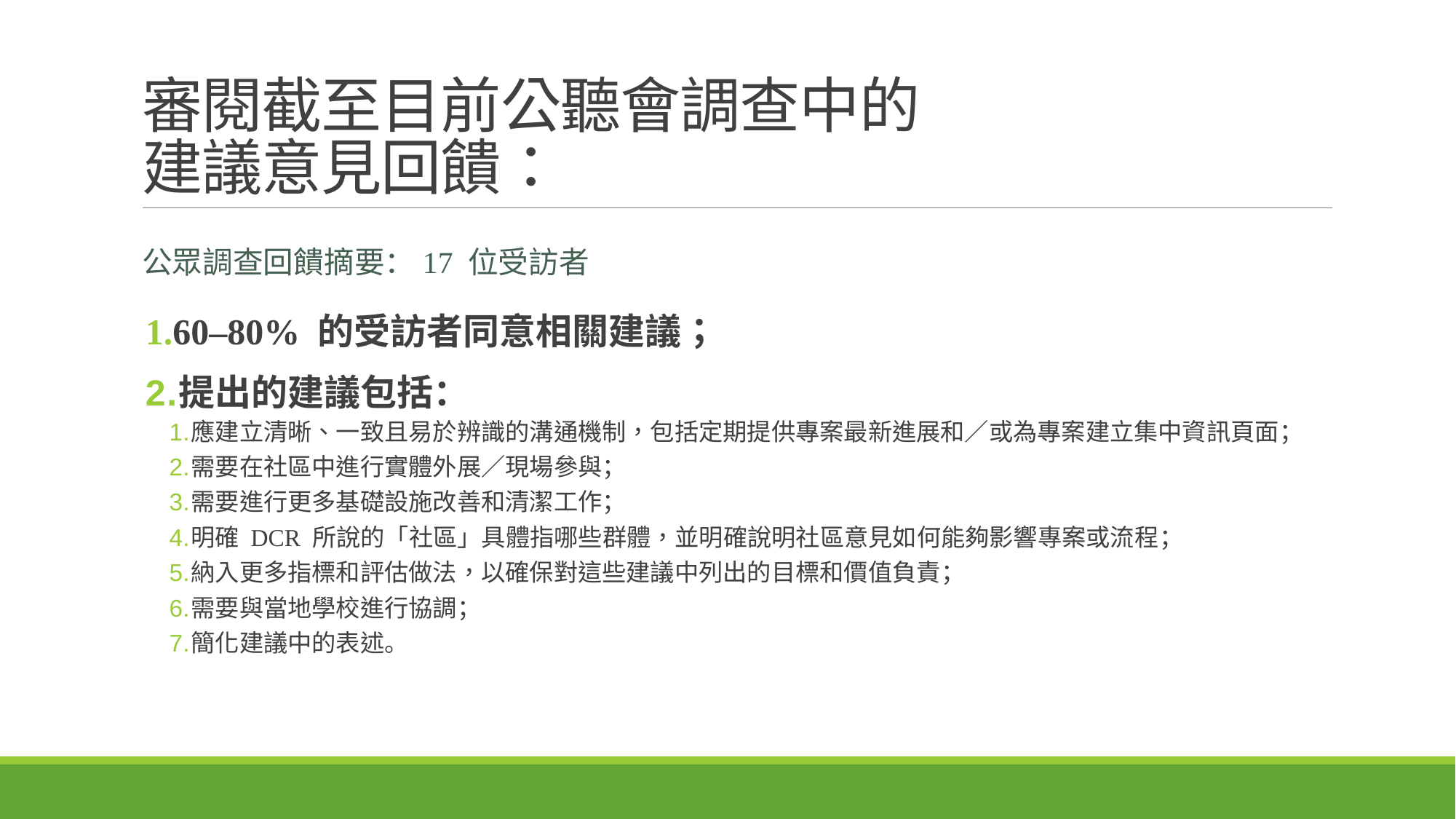

# 審閱截至目前公聽會調查中的 建議意見回饋：
公眾調查回饋摘要：17 位受訪者
60–80% 的受訪者同意相關建議；
提出的建議包括：
應建立清晰、一致且易於辨識的溝通機制，包括定期提供專案最新進展和／或為專案建立集中資訊頁面；
需要在社區中進行實體外展／現場參與；
需要進行更多基礎設施改善和清潔工作；
明確 DCR 所說的「社區」具體指哪些群體，並明確說明社區意見如何能夠影響專案或流程；
納入更多指標和評估做法，以確保對這些建議中列出的目標和價值負責；
需要與當地學校進行協調；
簡化建議中的表述。